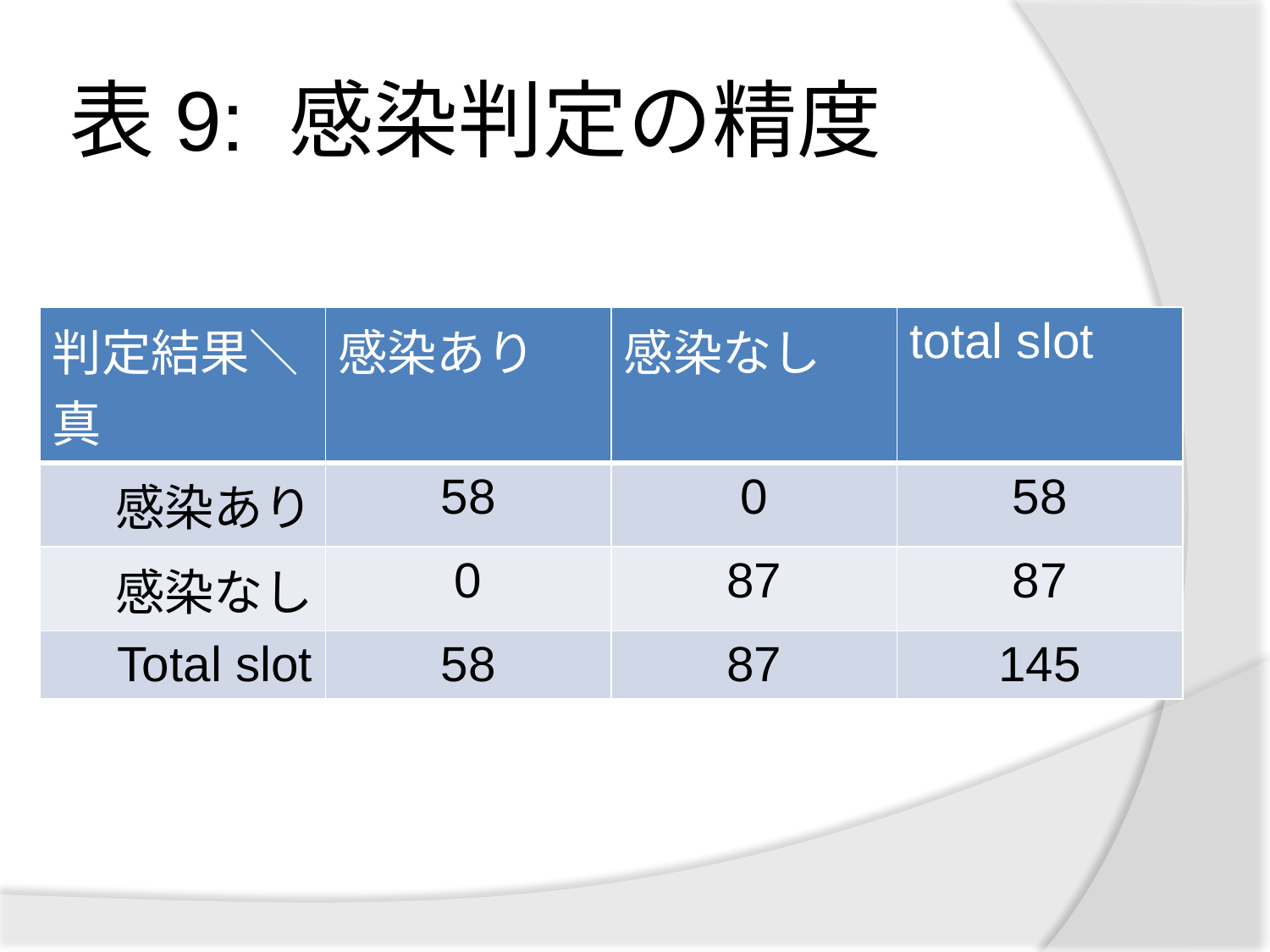

# 表9: 感染判定の精度
| 判定結果＼真 | 感染あり | 感染なし | total slot |
| --- | --- | --- | --- |
| 感染あり | 58 | 0 | 58 |
| 感染なし | 0 | 87 | 87 |
| Total slot | 58 | 87 | 145 |